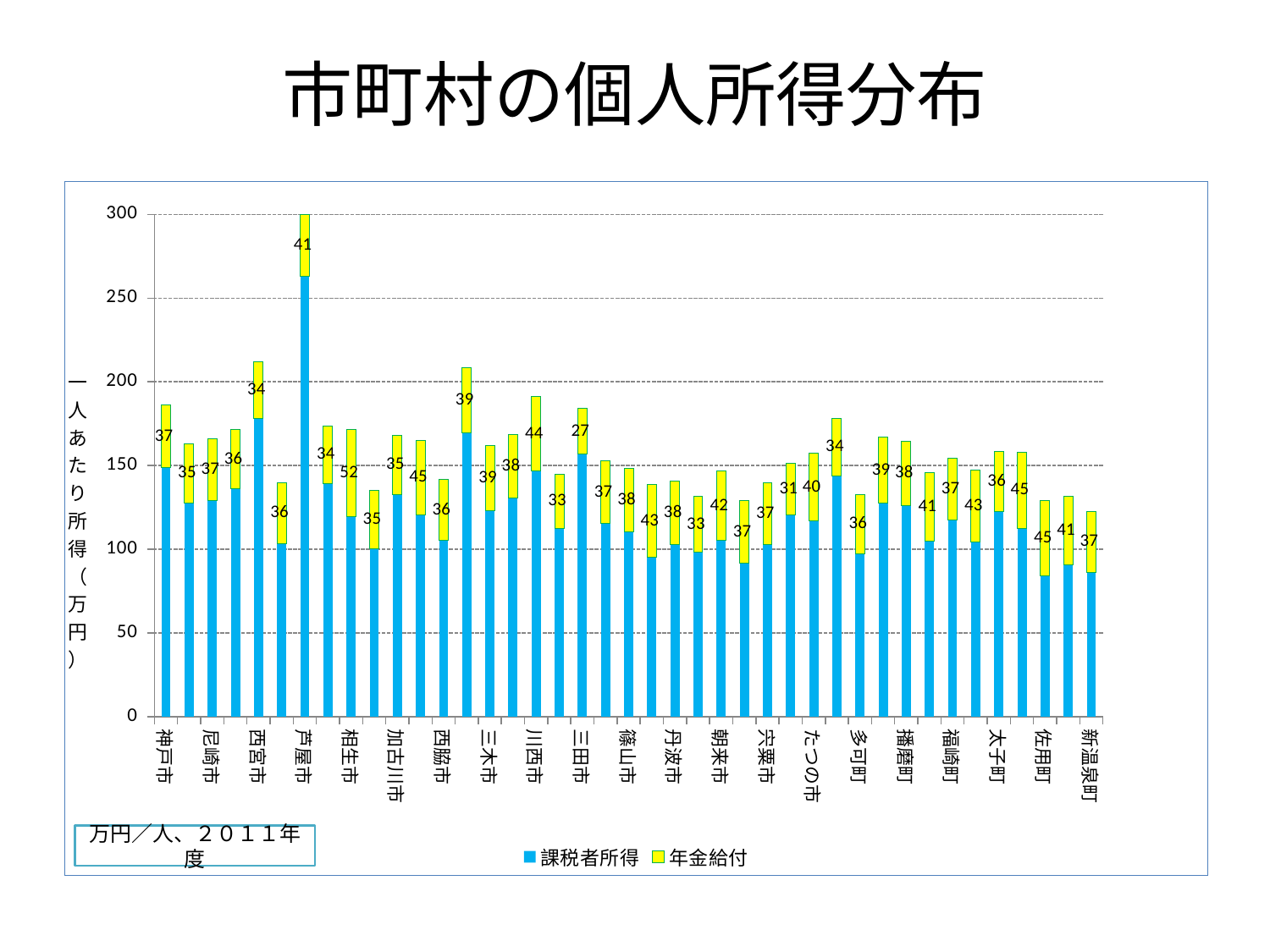

# 市町村の個人所得分布

### Chart

| Category |  |  |
|---|---|---|
| 神戸市 | 148.9357454357062 | 37.14442429323169 |
| 姫路市           | 127.7919662185337 | 35.160838689000215 |
| 尼崎市           | 129.32556551401973 | 36.65706156503602 |
| 明石市           | 136.01517461527467 | 35.6409595502406 |
| 西宮市           | 178.35985144959866 | 33.608855448051976 |
| 洲本市           | 103.54047672496479 | 36.258494724597455 |
| 芦屋市           | 262.82399148699517 | 41.26906014715948 |
| 伊丹市           | 139.5001068310848 | 34.12326424923184 |
| 相生市           | 119.32785144201723 | 52.43040160259468 |
| 豊岡市           | 100.39025394569104 | 34.89778996175585 |
| 加古川市         | 132.65861320603187 | 35.477625872676136 |
| 赤穂市           | 120.64486457966936 | 44.518980341579706 |
| 西脇市           | 105.13181797517844 | 36.3916102195754 |
| 宝塚市           | 169.5672026019857 | 38.816224662681165 |
| 三木市           | 123.29948930347348 | 38.84935552053172 |
| 高砂市           | 130.51451117976646 | 37.81640676546054 |
| 川西市           | 146.73913016325054 | 44.33447184022183 |
| 小野市           | 112.45858559551236 | 32.59374536712411 |
| 三田市           | 156.80442542614887 | 27.363641171182287 |
| 加西市           | 115.45822827365944 | 37.3400760632039 |
| 篠山市           | 110.33671934629372 | 38.06428635567728 |
| 養父市           | 95.35386935038511 | 43.283022089812526 |
| 丹波市           | 102.98855337983984 | 37.78646058644053 |
| 南あわじ市       | 98.0924025587337 | 33.369373955471886 |
| 朝来市 | 105.17139077520065 | 41.66428844401329 |
| 淡路市 | 91.48165908438871 | 37.44073322677159 |
| 宍粟市 | 102.85783944774087 | 37.11564426384688 |
| 加東市           | 120.56383719170829 | 30.756501235688706 |
| たつの市         | 117.01778114565236 | 40.28117275964465 |
| 猪名川町         | 143.90956108987794 | 34.264190605350755 |
| 多可町           | 97.20574606505771 | 35.54473452256034 |
| 稲美町           | 127.78126003589307 | 39.04792670255974 |
| 播磨町           | 126.24233352069344 | 38.2136319261604 |
| 市川町           | 104.92026616519601 | 40.84263706061044 |
| 福崎町           | 117.7085326002386 | 36.83939000985528 |
| 神河町           | 104.48351520780125 | 42.98864638959833 |
| 太子町           | 122.71894314420459 | 35.833179062069775 |
| 上郡町           | 112.66906483141517 | 45.43361864553815 |
| 佐用町           | 84.24055724467925 | 44.76788117430095 |
| 香美町 | 90.50163950007128 | 40.98355747754597 |
| 新温泉町         | 86.10945467422097 | 36.68545207743154 |
万円／人、２０１１年度